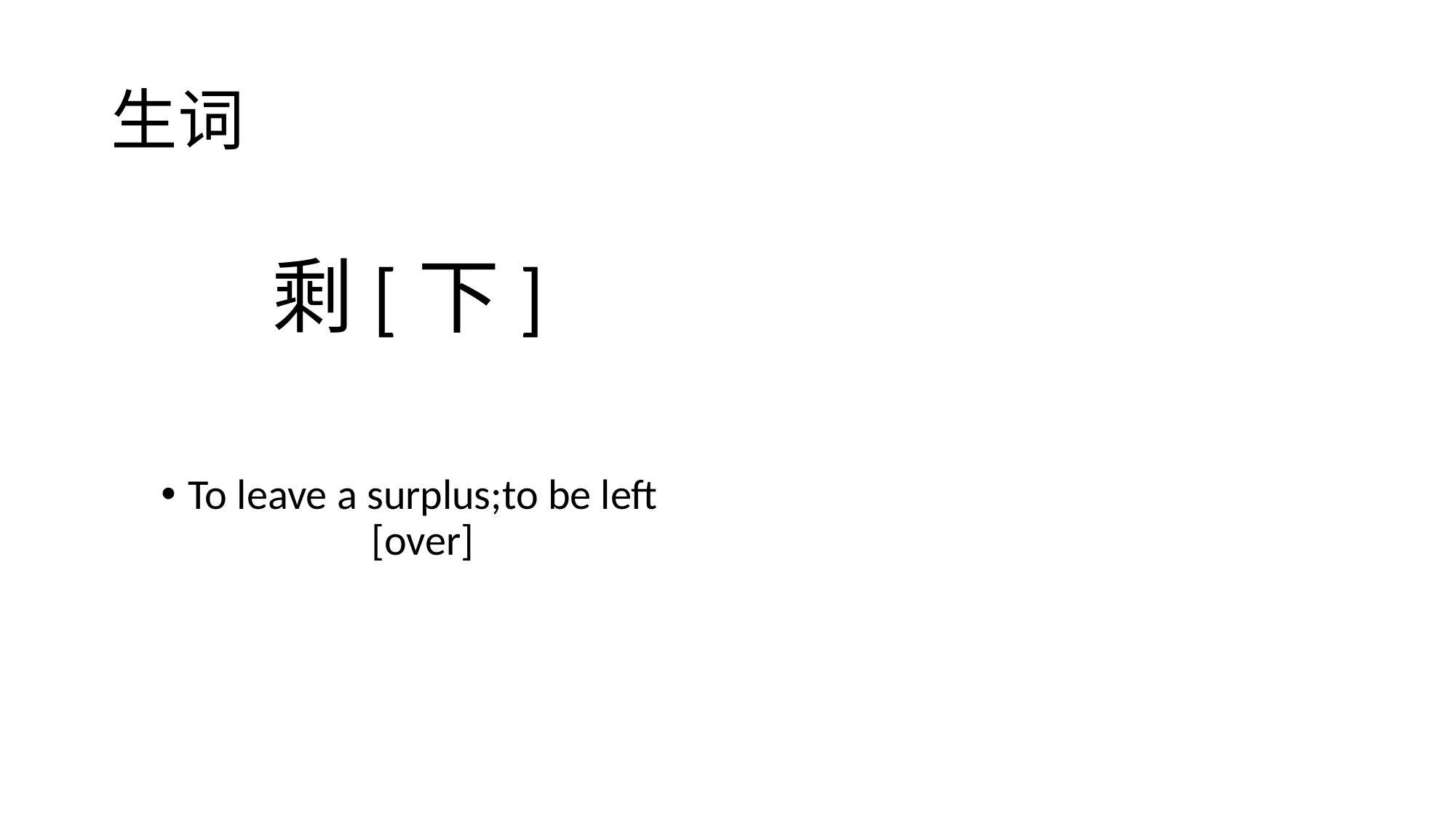

# 生词

To leave a surplus;to be left [over]

剩[下]